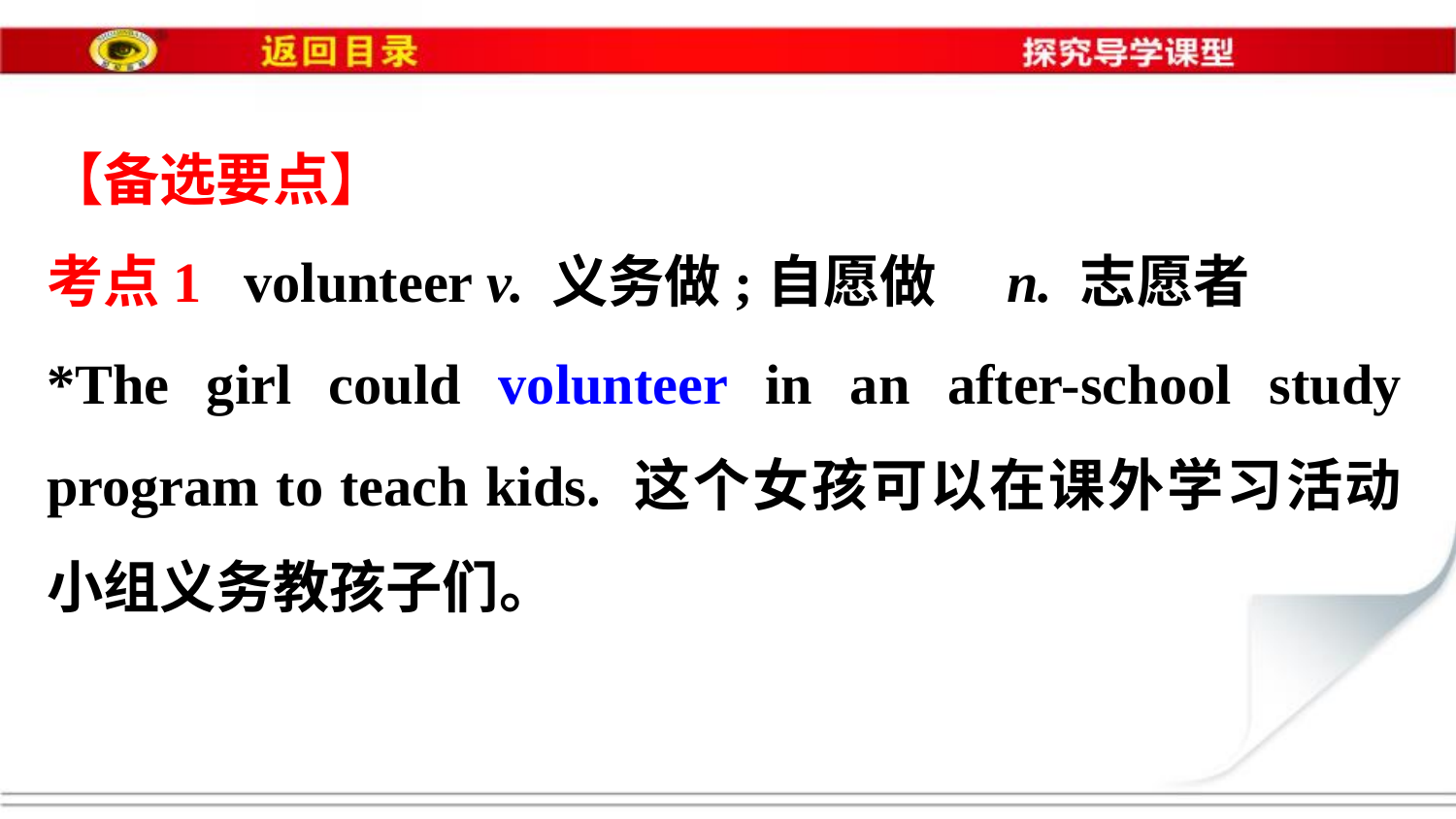

【备选要点】
考点1   volunteer v. 义务做;自愿做　n. 志愿者
*The girl could volunteer in an after-school study program to teach kids. 这个女孩可以在课外学习活动小组义务教孩子们。